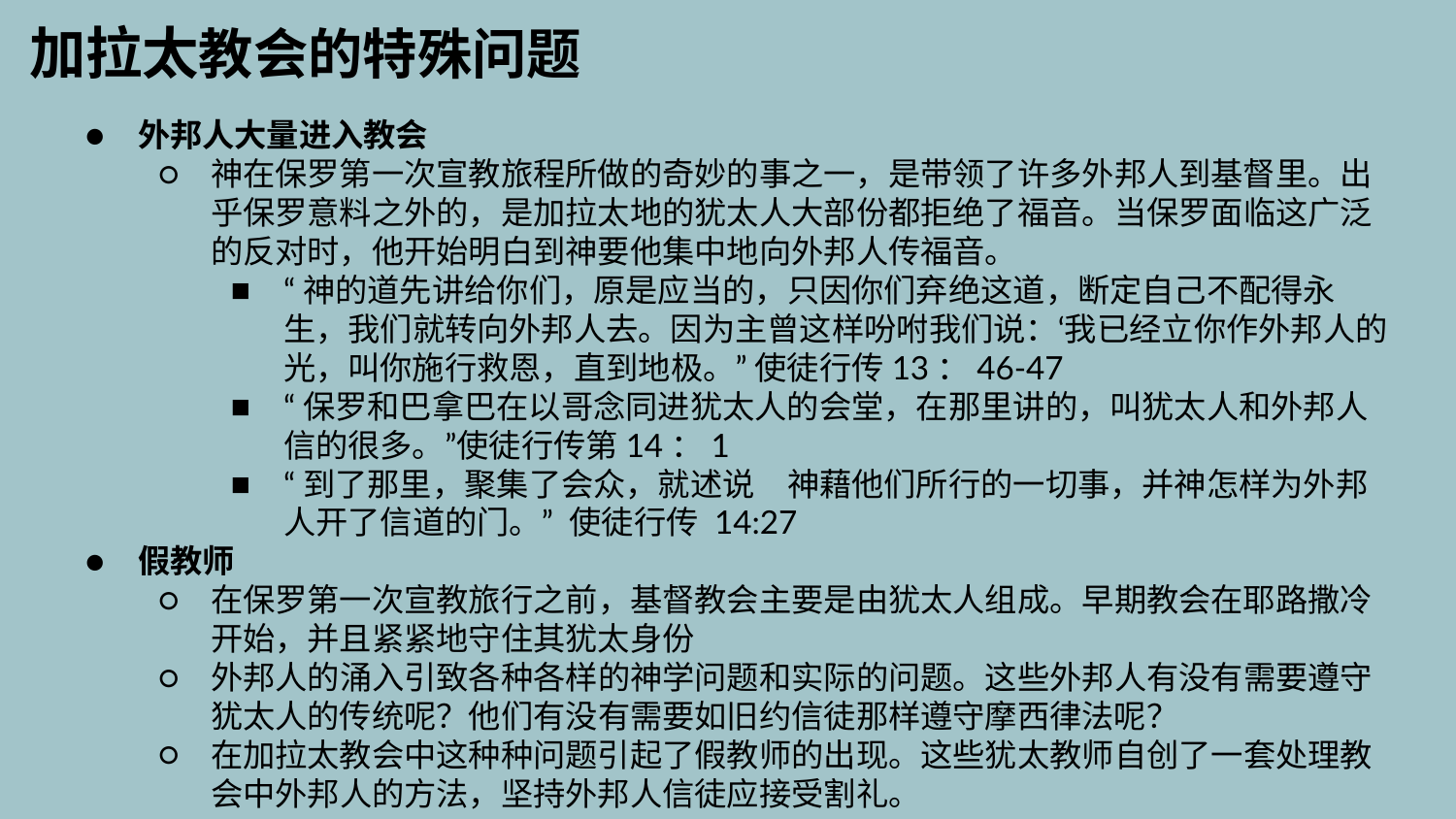

加拉太教会的特殊问题
外邦人大量进入教会
神在保罗第一次宣教旅程所做的奇妙的事之一，是带领了许多外邦人到基督里。出乎保罗意料之外的，是加拉太地的犹太人大部份都拒绝了福音。当保罗面临这广泛的反对时，他开始明白到神要他集中地向外邦人传福音。
“神的道先讲给你们，原是应当的，只因你们弃绝这道，断定自己不配得永生，我们就转向外邦人去。因为主曾这样吩咐我们说：‘我已经立你作外邦人的光，叫你施行救恩，直到地极。” 使徒行传13：46-47
“保罗和巴拿巴在以哥念同进犹太人的会堂，在那里讲的，叫犹太人和外邦人信的很多。”使徒行传第14：1
“到了那里，聚集了会众，就述说　神藉他们所行的一切事，并神怎样为外邦人开了信道的门。”  使徒行传‬ ‭14‬:‭27‬ ‭
假教师
在保罗第一次宣教旅行之前，基督教会主要是由犹太人组成。早期教会在耶路撒冷开始，并且紧紧地守住其犹太身份
外邦人的涌入引致各种各样的神学问题和实际的问题。这些外邦人有没有需要遵守犹太人的传统呢？他们有没有需要如旧约信徒那样遵守摩西律法呢？
在加拉太教会中这种种问题引起了假教师的出现。这些犹太教师自创了一套处理教会中外邦人的方法，坚持外邦人信徒应接受割礼。